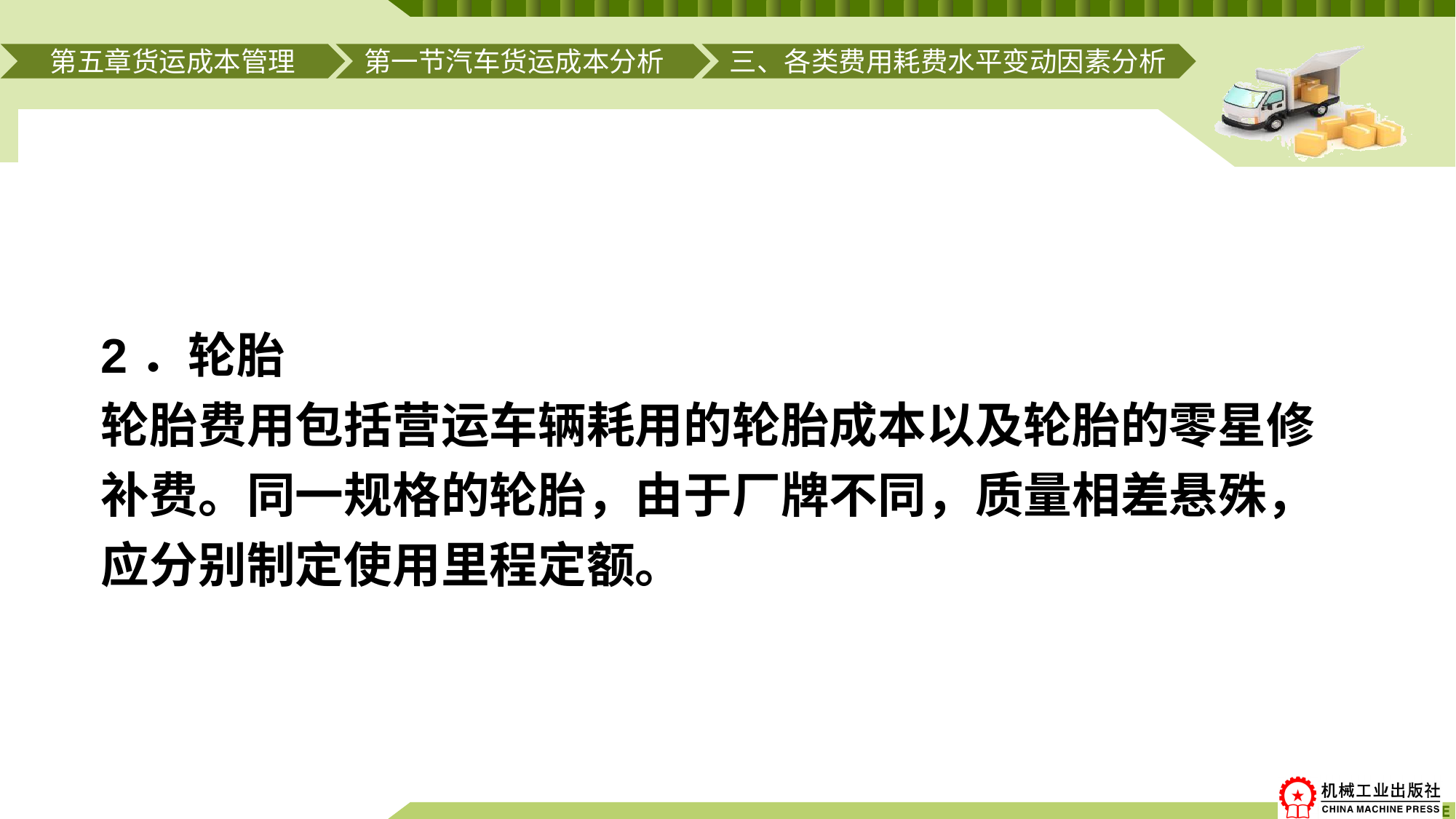

第五章货运成本管理
第一节汽车货运成本分析
三、各类费用耗费水平变动因素分析
# 2．轮胎 轮胎费用包括营运车辆耗用的轮胎成本以及轮胎的零星修补费。同一规格的轮胎，由于厂牌不同，质量相差悬殊，应分别制定使用里程定额。